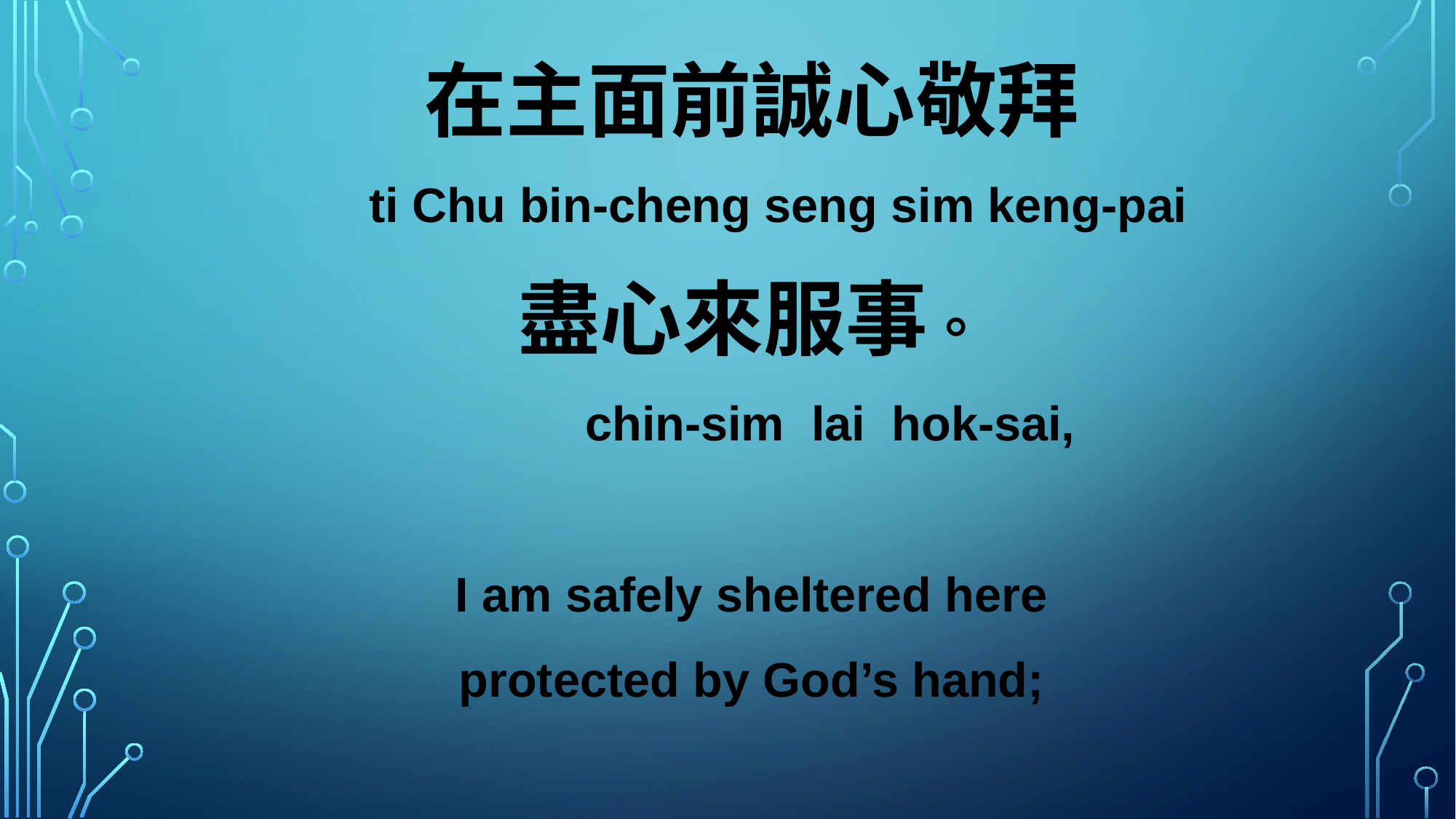

在主面前誠心敬拜
    ti Chu bin-cheng seng sim keng-pai
盡心來服事。
                          chin-sim  lai  hok-sai,

I am safely sheltered here
protected by God’s hand;